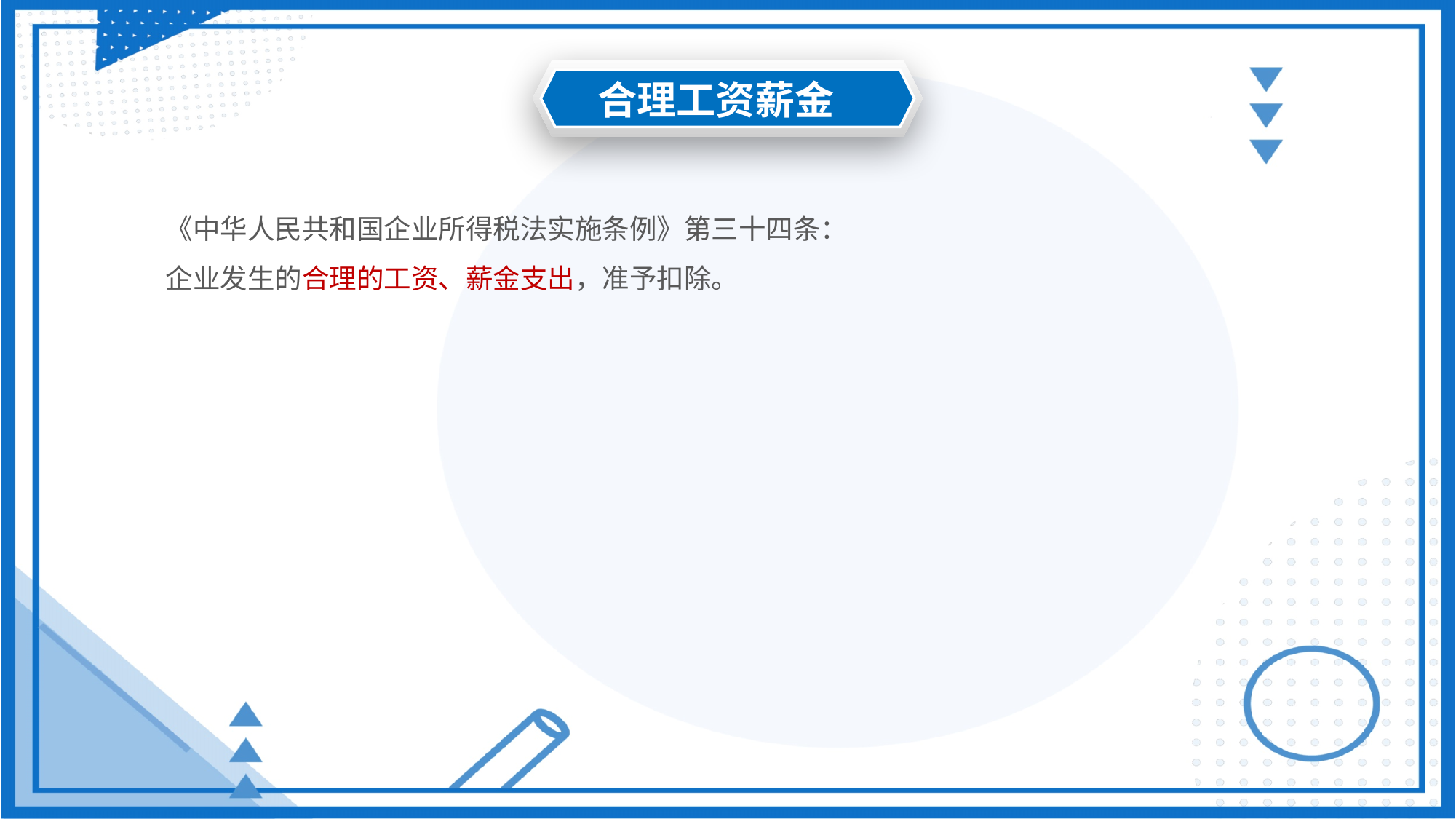

合理工资薪金
《中华人民共和国企业所得税法实施条例》第三十四条：
企业发生的合理的工资、薪金支出，准予扣除。